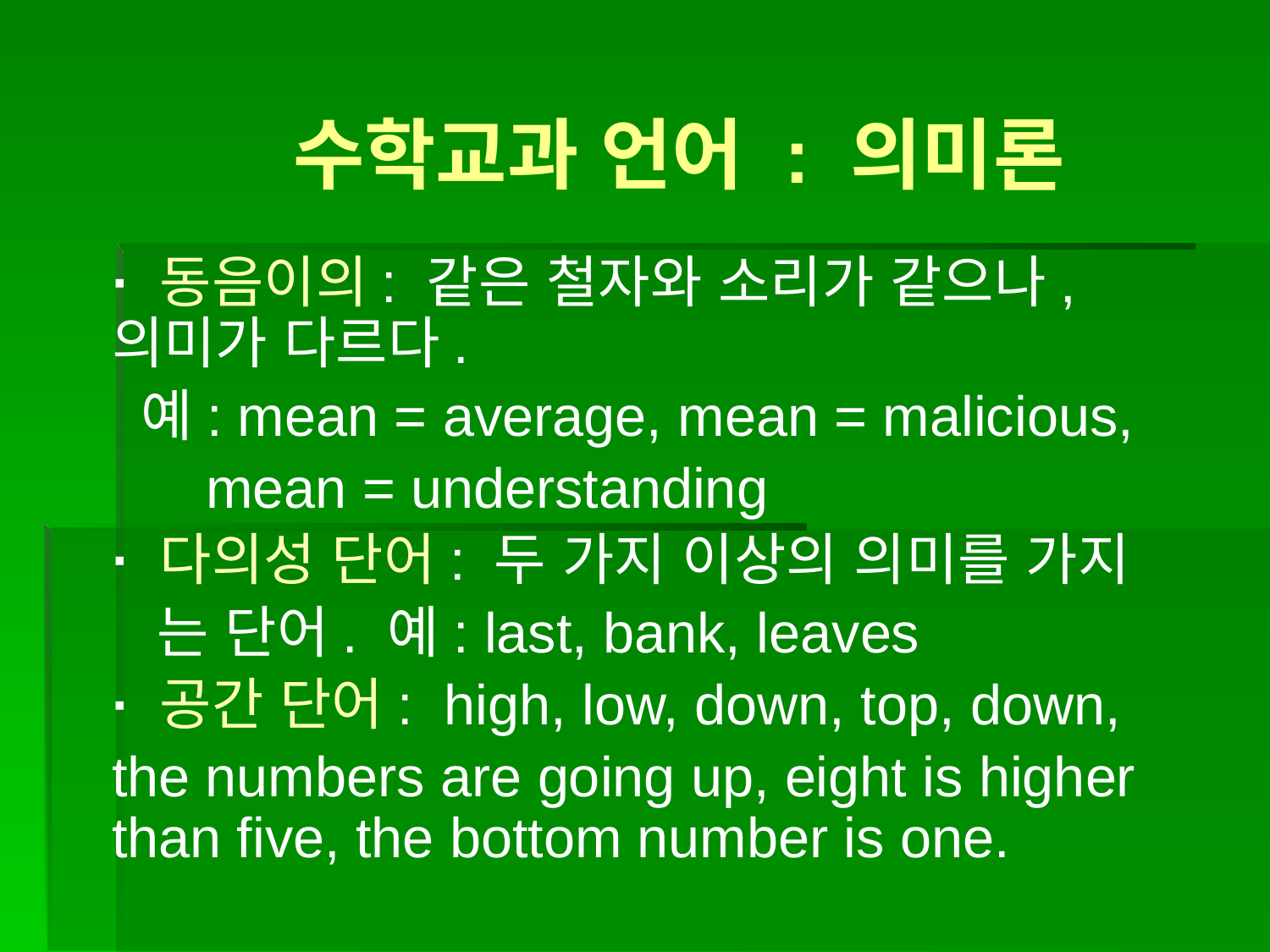

수학교과 언어 : 의미론
· 동음이의: 같은 철자와 소리가 같으나, 의미가 다르다.
 예: mean = average, mean = malicious,
      mean = understanding
· 다의성 단어: 두 가지 이상의 의미를 가지
  는 단어. 예: last, bank, leaves
· 공간 단어:  high, low, down, top, down,
the numbers are going up, eight is higher than five, the bottom number is one.